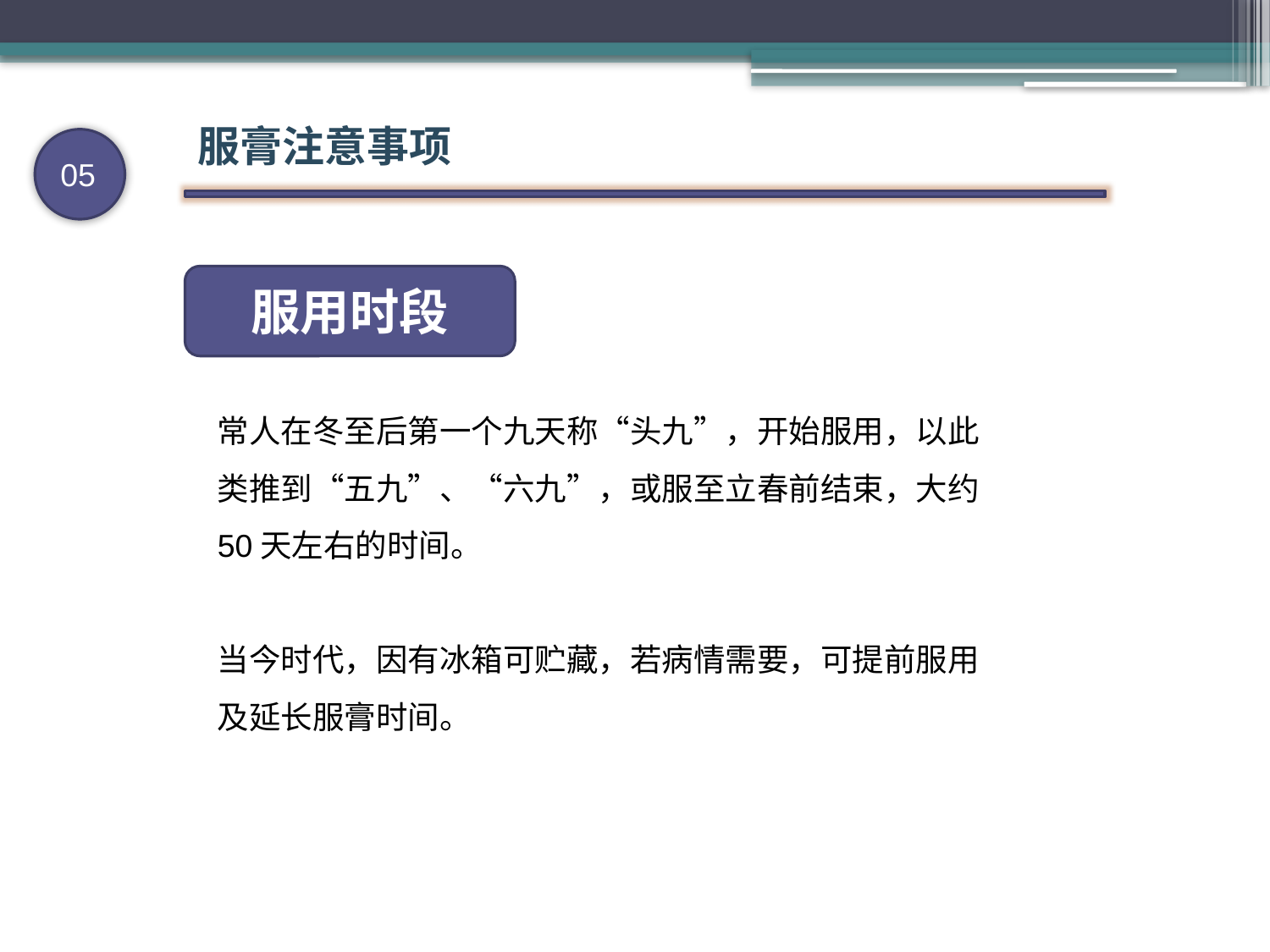

服膏注意事项
05

服用时段
常人在冬至后第一个九天称“头九”，开始服用，以此类推到“五九”、“六九”，或服至立春前结束，大约50天左右的时间。

当今时代，因有冰箱可贮藏，若病情需要，可提前服用及延长服膏时间。